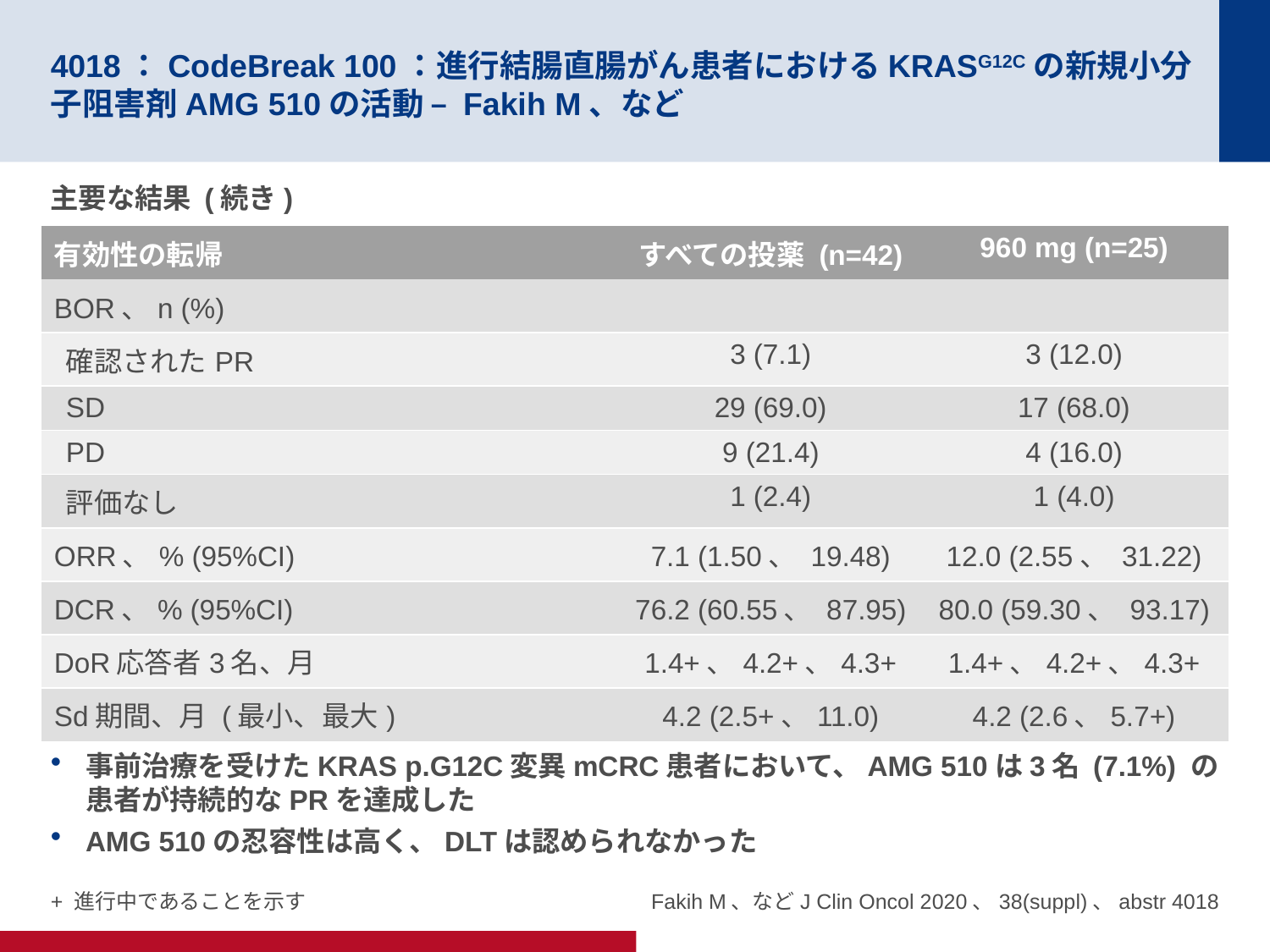

# 4018：CodeBreak 100：進行結腸直腸がん患者におけるKRASG12Cの新規小分子阻害剤AMG 510の活動 – Fakih M、など
主要な結果 (続き)
結論
事前治療を受けたKRAS p.G12C変異mCRC患者において、AMG 510は3名 (7.1%) の患者が持続的なPRを達成した
AMG 510の忍容性は高く、DLTは認められなかった
| 有効性の転帰 | すべての投薬 (n=42) | 960 mg (n=25) |
| --- | --- | --- |
| BOR、n (%) |  |  |
| 確認されたPR | 3 (7.1) | 3 (12.0) |
| SD | 29 (69.0) | 17 (68.0) |
| PD | 9 (21.4) | 4 (16.0) |
| 評価なし | 1 (2.4) | 1 (4.0) |
| ORR、% (95%CI) | 7.1 (1.50、 19.48) | 12.0 (2.55、 31.22) |
| DCR、% (95%CI) | 76.2 (60.55、 87.95) | 80.0 (59.30、 93.17) |
| DoR応答者3名、月 | 1.4+、4.2+、4.3+ | 1.4+、4.2+、4.3+ |
| Sd期間、月 (最小、最大) | 4.2 (2.5+、11.0) | 4.2 (2.6、5.7+) |
+ 進行中であることを示す
Fakih M、などJ Clin Oncol 2020、38(suppl)、abstr 4018